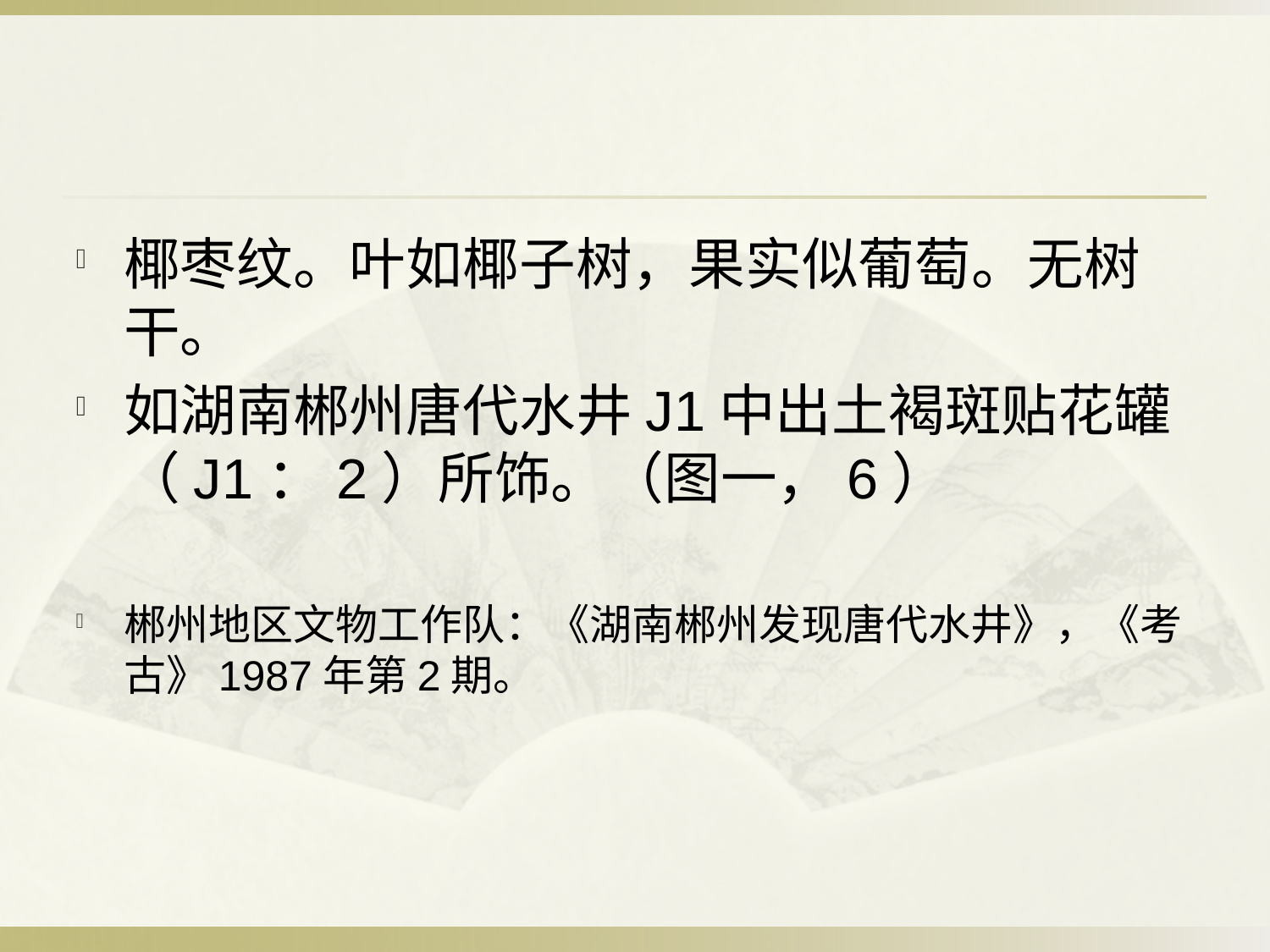

#
椰枣纹。叶如椰子树，果实似葡萄。无树干。
如湖南郴州唐代水井J1中出土褐斑贴花罐（J1：2）所饰。（图一，6）

郴州地区文物工作队：《湖南郴州发现唐代水井》，《考古》1987年第2期。